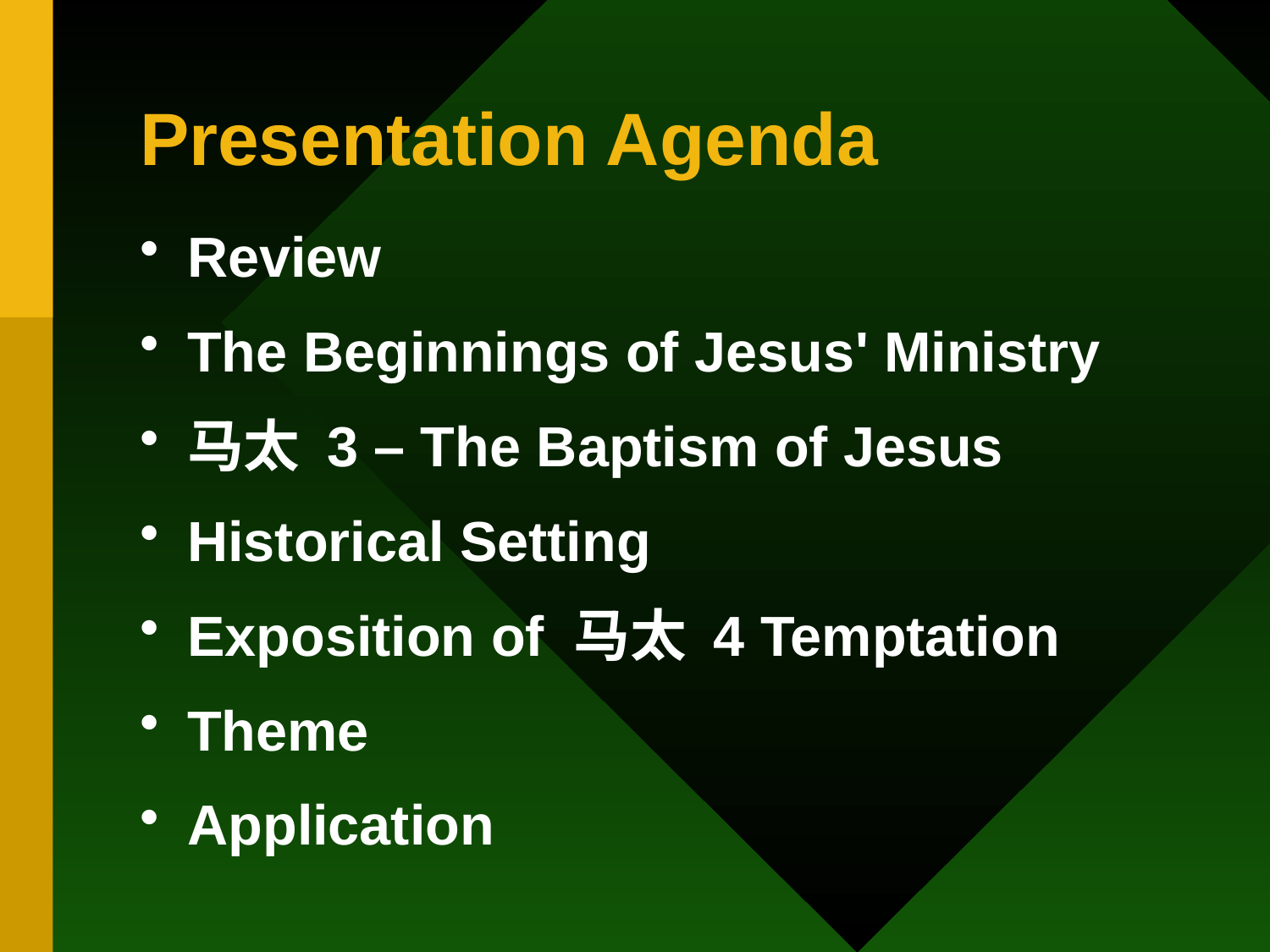

# Presentation Agenda
Review
The Beginnings of Jesus' Ministry
马太 3 – The Baptism of Jesus
Historical Setting
Exposition of 马太 4 Temptation
Theme
Application